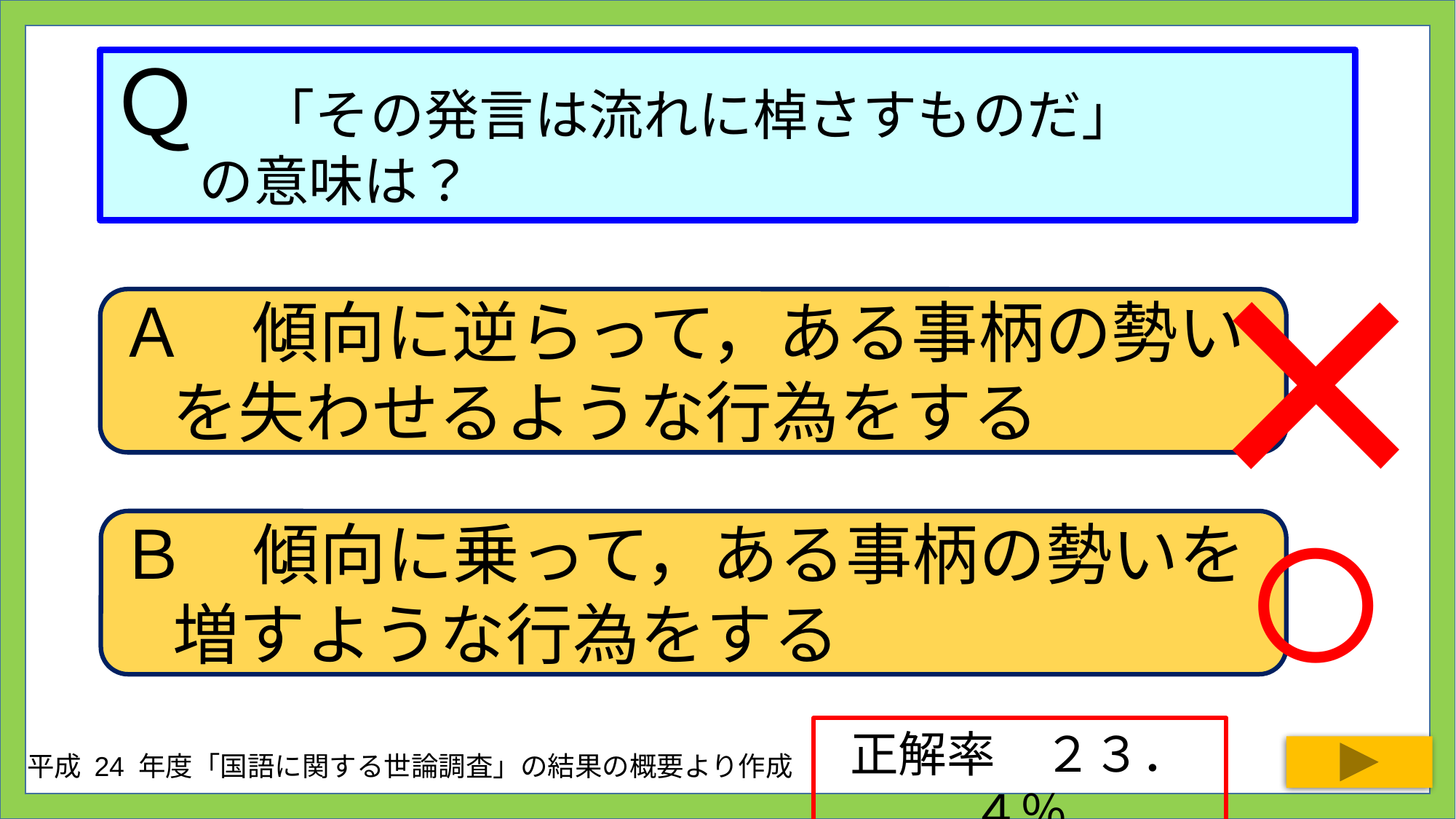

# Ｑ　「その発言は流れに棹さすものだ」 の意味は？
×
Ａ　傾向に逆らって，ある事柄の勢いを失わせるような行為をする
○
Ｂ　傾向に乗って，ある事柄の勢いを増すような行為をする
正解率　２３．４％

平成 24 年度「国語に関する世論調査」の結果の概要より作成